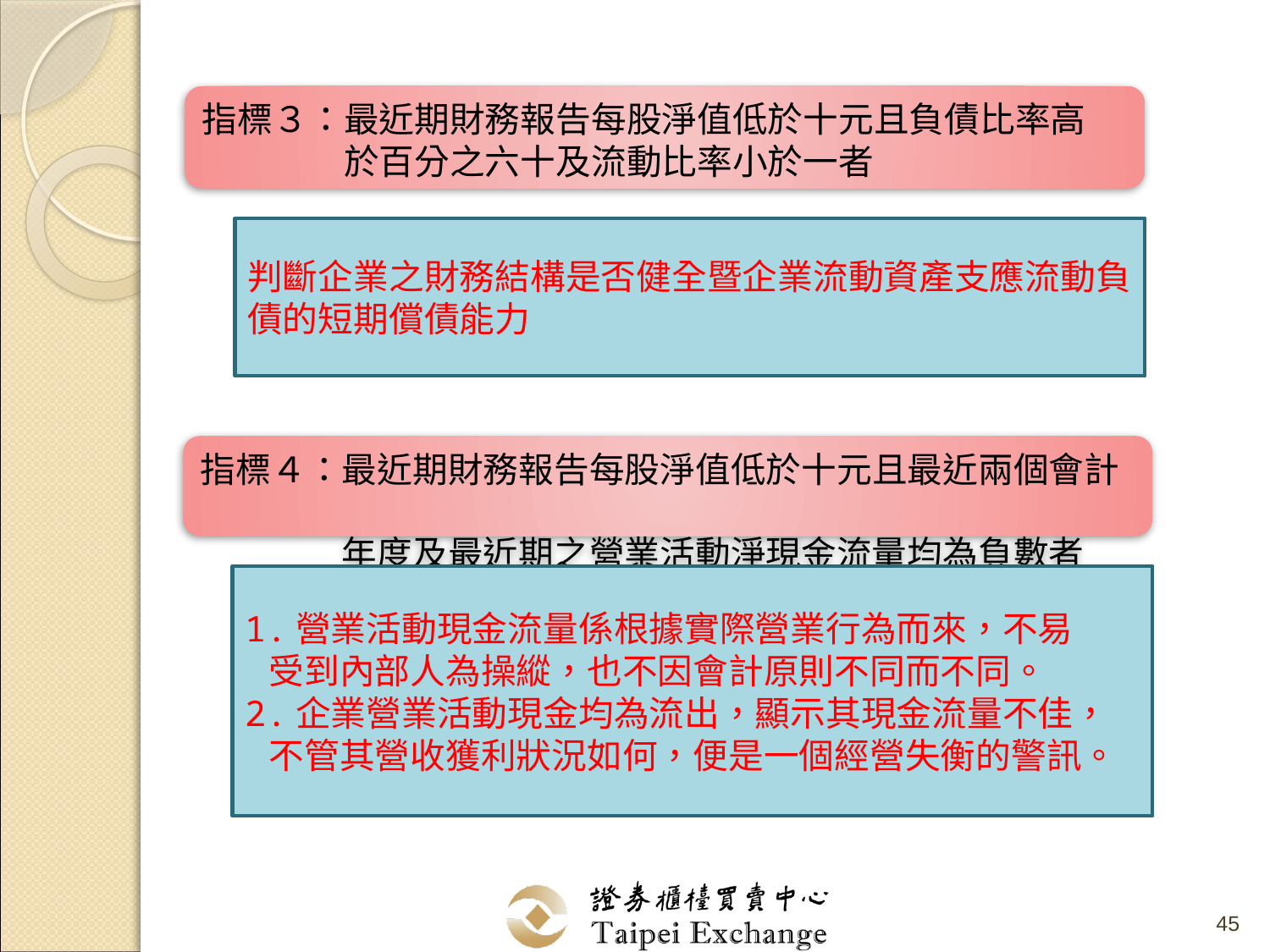

指標３：最近期財務報告每股淨值低於十元且負債比率高
　　　　於百分之六十及流動比率小於一者
判斷企業之財務結構是否健全暨企業流動資產支應流動負債的短期償債能力
指標４：最近期財務報告每股淨值低於十元且最近兩個會計
　　　　年度及最近期之營業活動淨現金流量均為負數者

1.營業活動現金流量係根據實際營業行為而來，不易
  受到內部人為操縱，也不因會計原則不同而不同。
2.企業營業活動現金均為流出，顯示其現金流量不佳，
  不管其營收獲利狀況如何，便是一個經營失衡的警訊。